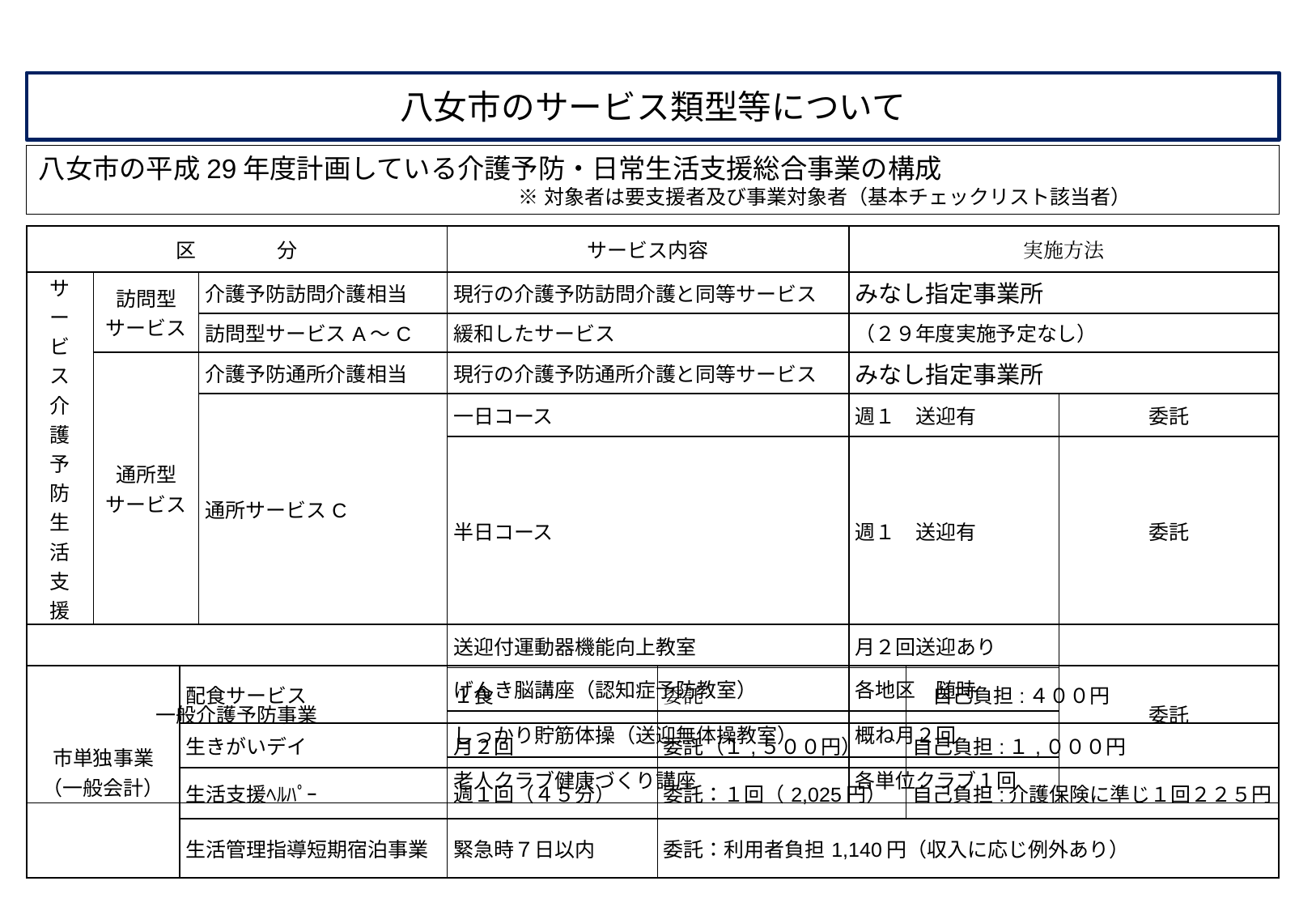

八女市のサービス類型等について
八女市の平成29年度計画している介護予防・日常生活支援総合事業の構成
                                                                                                            ※対象者は要支援者及び事業対象者（基本チェックリスト該当者）
| 区　　　　分 |  |  | サービス内容 | 実施方法 |  |
| --- | --- | --- | --- | --- | --- |
| サービス 介護予防生活支援 | 訪問型 サービス | 介護予防訪問介護相当 | 現行の介護予防訪問介護と同等サービス | みなし指定事業所 |  |
|  |  | 訪問型サービスA～C | 緩和したサービス | （２９年度実施予定なし） |  |
|  | 通所型 サービス | 介護予防通所介護相当 | 現行の介護予防通所介護と同等サービス | みなし指定事業所 |  |
|  |  | 通所サービスC | 一日コース | 週１　送迎有 | 委託 |
|  |  |  | 半日コース | 週１　送迎有 | 委託 |
| 一般介護予防事業 |  |  | 送迎付運動器機能向上教室 | 月２回送迎あり | 委託 |
|  |  |  | げんき脳講座（認知症予防教室） | 各地区　随時 |  |
|  |  |  | しっかり貯筋体操（送迎無体操教室） | 概ね月２回 |  |
|  |  |  | 老人クラブ健康づくり講座 | 各単位クラブ１回 |  |
| 市単独事業（一般会計） | 配食サービス | １食 | 委託 | 自己負担:４００円 |
| --- | --- | --- | --- | --- |
|  | 生きがいデイ | 月２回 | 委託（１,５００円） | 自己負担:１,０００円 |
|  | 生活支援ﾍﾙﾊﾟｰ | 週１回（４５分） | 委託：１回（2,025円） | 自己負担:介護保険に準じ１回２２５円 |
|  | 生活管理指導短期宿泊事業 | 緊急時７日以内 | 委託：利用者負担1,140円（収入に応じ例外あり） |  |